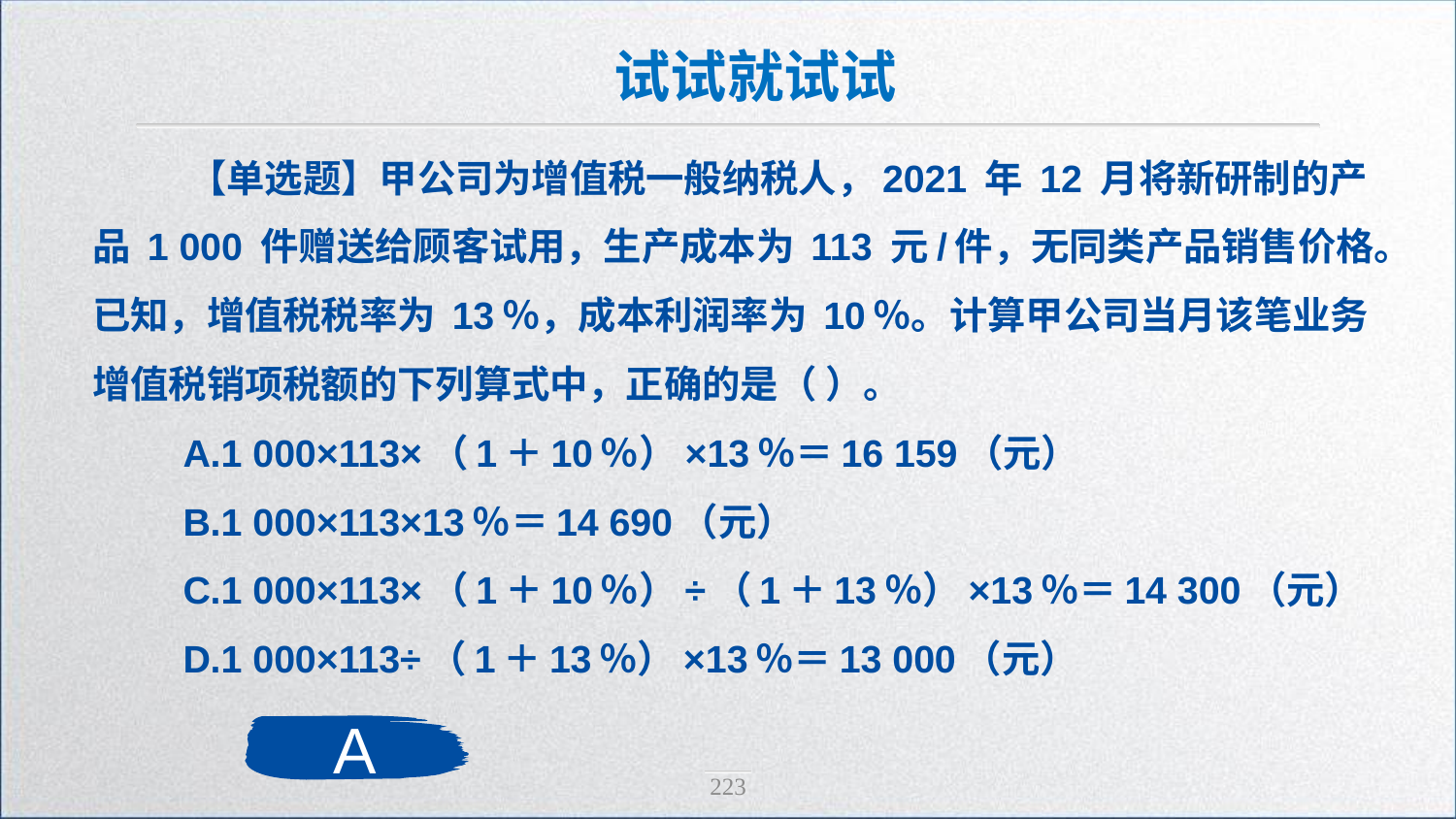

试试就试试
 【单选题】甲公司为增值税一般纳税人，2021 年 12 月将新研制的产品 1 000 件赠送给顾客试用，生产成本为 113 元/件，无同类产品销售价格。已知，增值税税率为 13％，成本利润率为 10％。计算甲公司当月该笔业务增值税销项税额的下列算式中，正确的是（ ）。
 A.1 000×113×（1＋10％）×13％＝16 159（元）
 B.1 000×113×13％＝14 690（元）
 C.1 000×113×（1＋10％）÷（1＋13％）×13％＝14 300（元）
 D.1 000×113÷（1＋13％）×13％＝13 000（元）

A
223